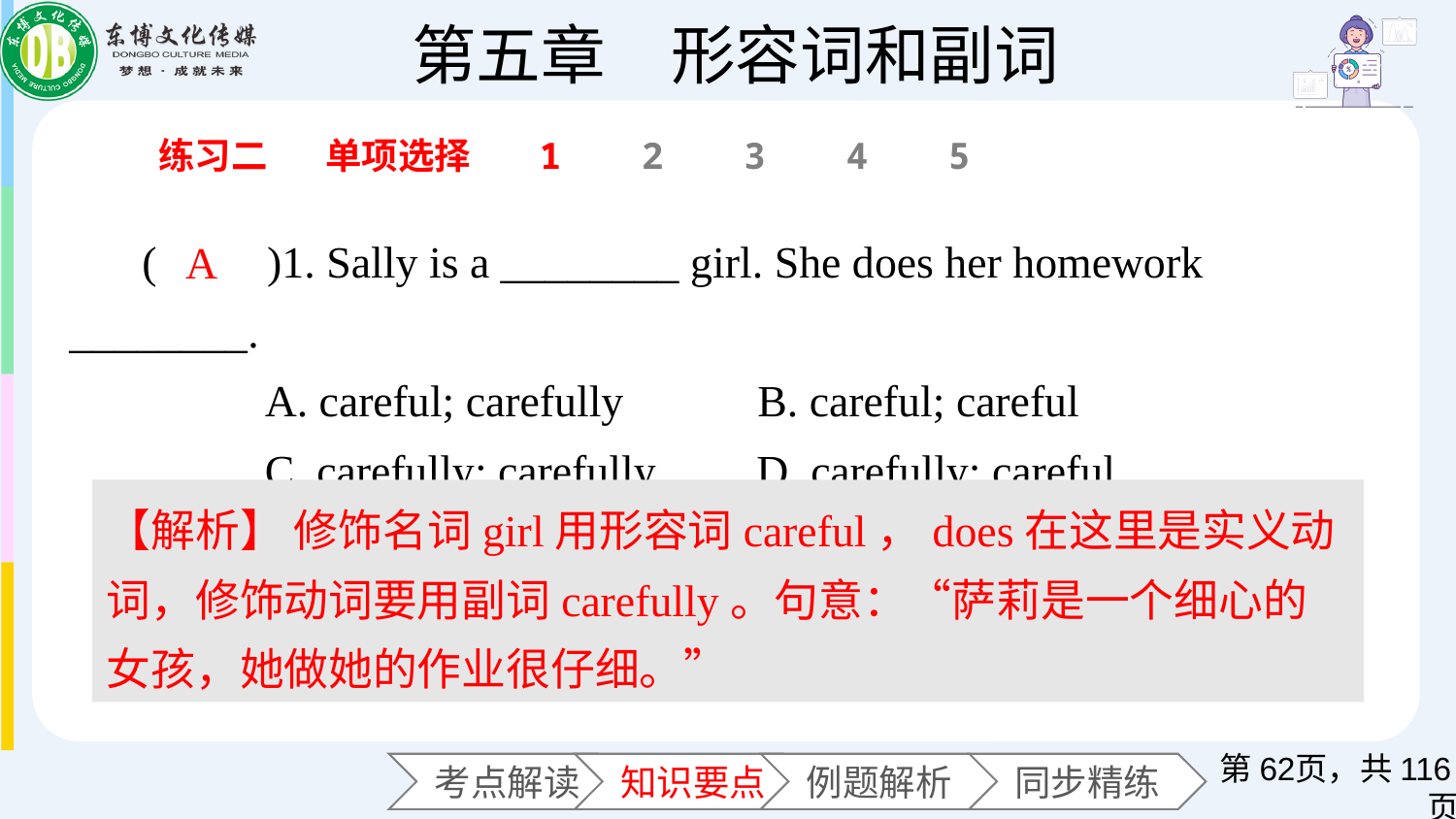

练习二
单项选择
1
2
3
4
5
(　　)1. Sally is a ________ girl. She does her homework ________.
           A. careful; carefully            B. careful; careful
           C. carefully; carefully         D. carefully; careful
A
【解析】 修饰名词girl用形容词careful，does在这里是实义动词，修饰动词要用副词carefully。句意：“萨莉是一个细心的女孩，她做她的作业很仔细。”
第62页，共116页